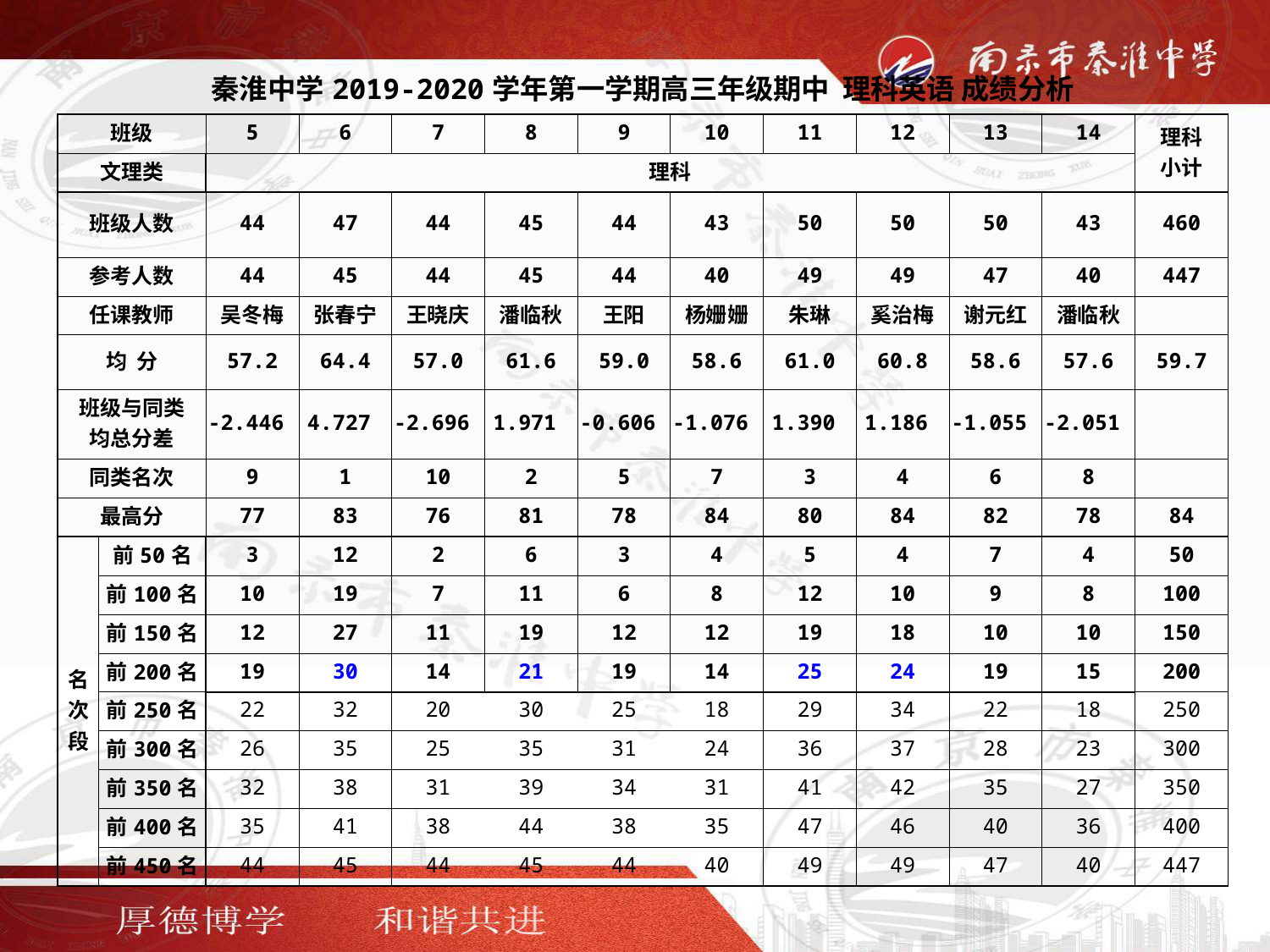

| 秦淮中学2019-2020学年第一学期高三年级期中 理科英语 成绩分析 |  |  |  |  |  |  |  |  |  |  |  |  |
| --- | --- | --- | --- | --- | --- | --- | --- | --- | --- | --- | --- | --- |
| 班级 |  | 5 | 6 | 7 | 8 | 9 | 10 | 11 | 12 | 13 | 14 | 理科 小计 |
| 文理类 |  | 理科 |  |  |  |  |  |  |  |  |  |  |
| 班级人数 |  | 44 | 47 | 44 | 45 | 44 | 43 | 50 | 50 | 50 | 43 | 460 |
| 参考人数 |  | 44 | 45 | 44 | 45 | 44 | 40 | 49 | 49 | 47 | 40 | 447 |
| 任课教师 |  | 吴冬梅 | 张春宁 | 王晓庆 | 潘临秋 | 王阳 | 杨姗姗 | 朱琳 | 奚治梅 | 谢元红 | 潘临秋 |  |
| 均 分 |  | 57.2 | 64.4 | 57.0 | 61.6 | 59.0 | 58.6 | 61.0 | 60.8 | 58.6 | 57.6 | 59.7 |
| 班级与同类 均总分差 |  | -2.446 | 4.727 | -2.696 | 1.971 | -0.606 | -1.076 | 1.390 | 1.186 | -1.055 | -2.051 |  |
| 同类名次 |  | 9 | 1 | 10 | 2 | 5 | 7 | 3 | 4 | 6 | 8 |  |
| 最高分 |  | 77 | 83 | 76 | 81 | 78 | 84 | 80 | 84 | 82 | 78 | 84 |
| 名次段 | 前50名 | 3 | 12 | 2 | 6 | 3 | 4 | 5 | 4 | 7 | 4 | 50 |
|  | 前100名 | 10 | 19 | 7 | 11 | 6 | 8 | 12 | 10 | 9 | 8 | 100 |
|  | 前150名 | 12 | 27 | 11 | 19 | 12 | 12 | 19 | 18 | 10 | 10 | 150 |
|  | 前200名 | 19 | 30 | 14 | 21 | 19 | 14 | 25 | 24 | 19 | 15 | 200 |
|  | 前250名 | 22 | 32 | 20 | 30 | 25 | 18 | 29 | 34 | 22 | 18 | 250 |
|  | 前300名 | 26 | 35 | 25 | 35 | 31 | 24 | 36 | 37 | 28 | 23 | 300 |
|  | 前350名 | 32 | 38 | 31 | 39 | 34 | 31 | 41 | 42 | 35 | 27 | 350 |
|  | 前400名 | 35 | 41 | 38 | 44 | 38 | 35 | 47 | 46 | 40 | 36 | 400 |
|  | 前450名 | 44 | 45 | 44 | 45 | 44 | 40 | 49 | 49 | 47 | 40 | 447 |